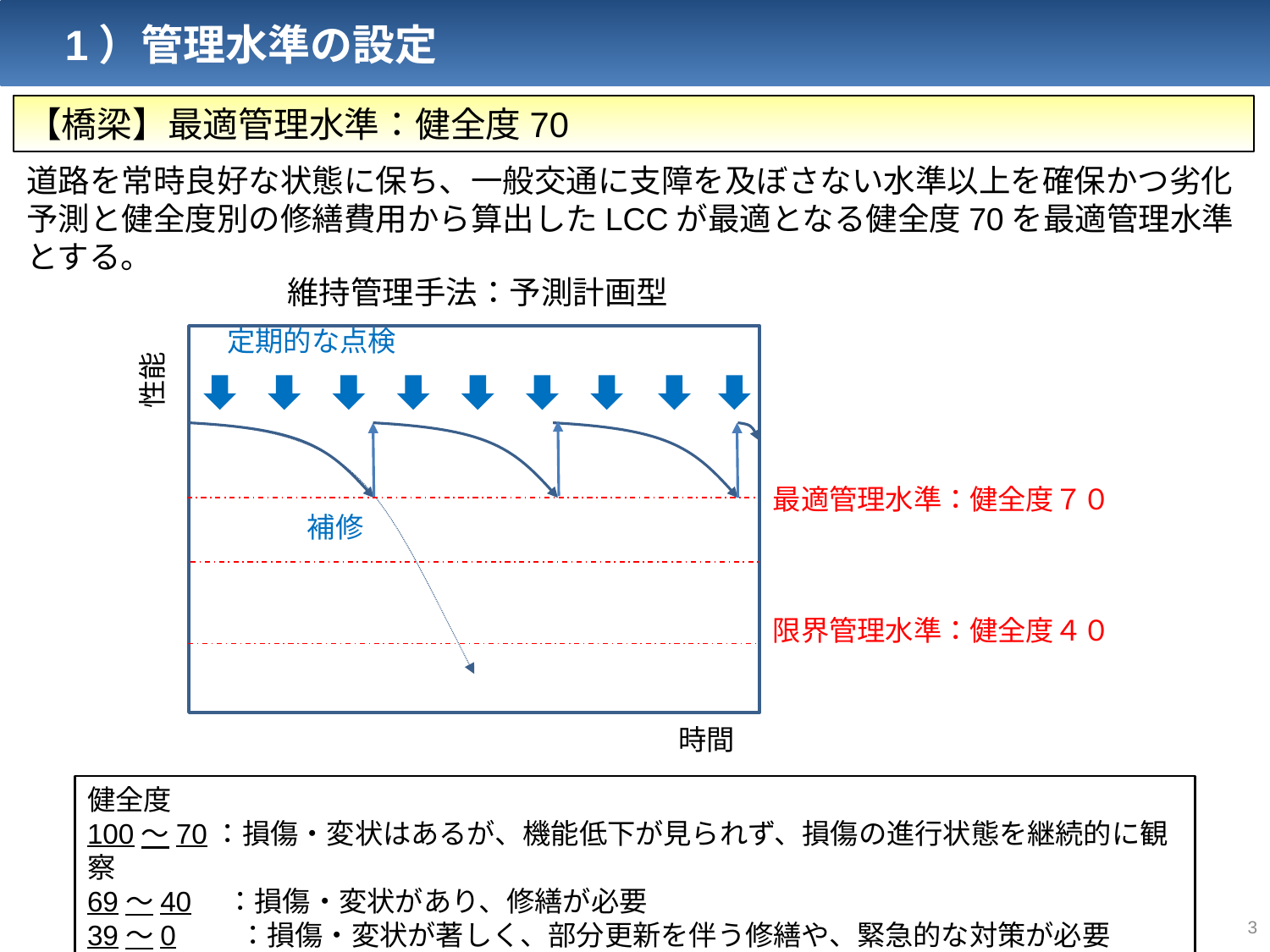

1）管理水準の設定
【橋梁】最適管理水準：健全度70
道路を常時良好な状態に保ち、一般交通に支障を及ぼさない水準以上を確保かつ劣化予測と健全度別の修繕費用から算出したLCCが最適となる健全度70を最適管理水準とする。
維持管理手法：予測計画型
定期的な点検

性能
　最適管理水準：健全度７０
補修
　限界管理水準：健全度４０
時間
健全度
100～70：損傷・変状はあるが、機能低下が見られず、損傷の進行状態を継続的に観察
69～40　：損傷・変状があり、修繕が必要
39～0　　：損傷・変状が著しく、部分更新を伴う修繕や、緊急的な対策が必要
3